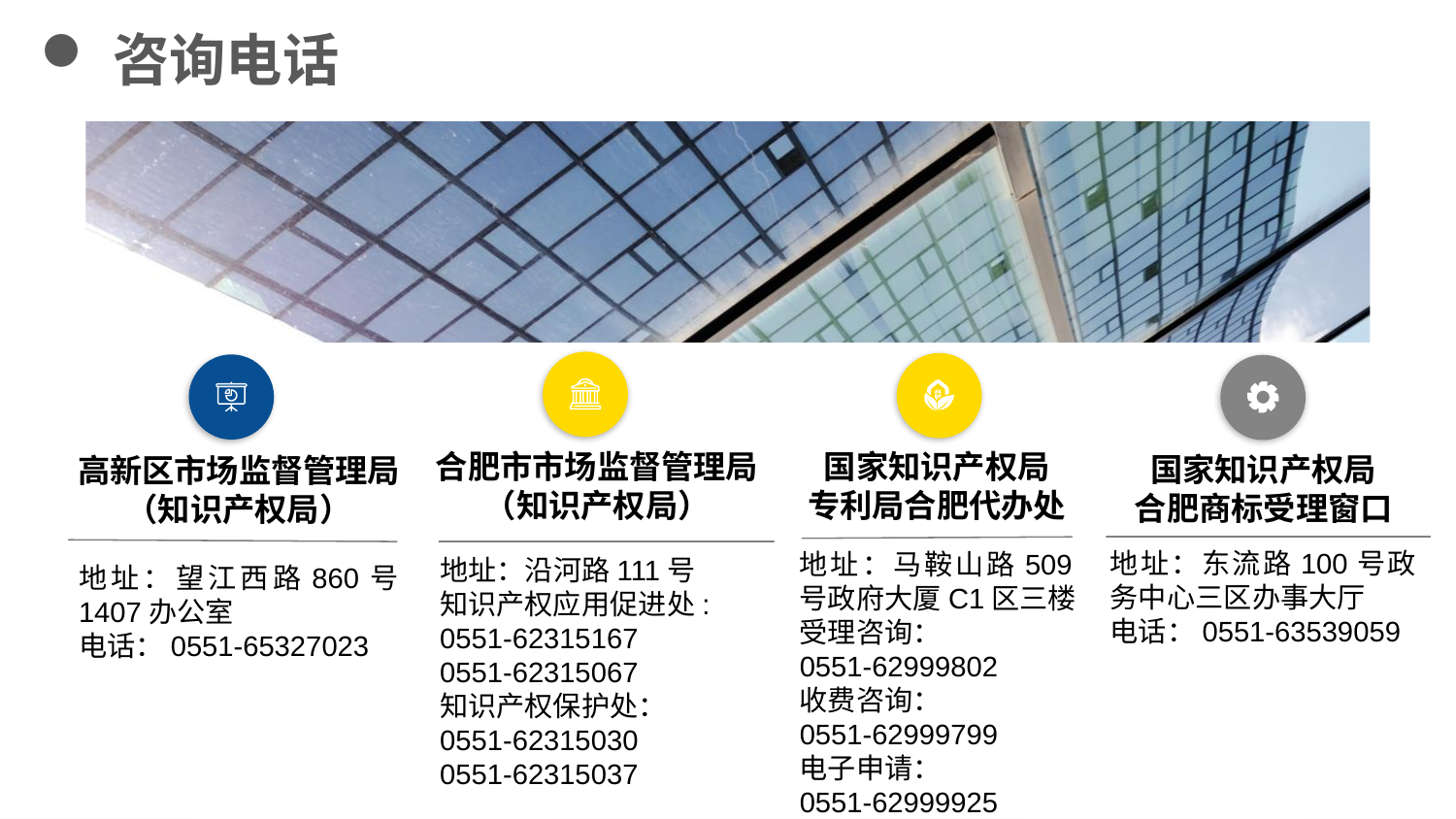

咨询电话

合肥市市场监督管理局（知识产权局）
国家知识产权局
专利局合肥代办处
国家知识产权局
合肥商标受理窗口
高新区市场监督管理局（知识产权局）
地址：东流路100号政务中心三区办事大厅
电话：0551-63539059
地址：马鞍山路509号政府大厦C1区三楼
受理咨询：
0551-62999802
收费咨询：
0551-62999799
电子申请：
0551-62999925
地址：沿河路111号
知识产权应用促进处:
0551-62315167
0551-62315067
知识产权保护处：
0551-62315030
0551-62315037
地址：望江西路860号1407办公室
电话：0551-65327023